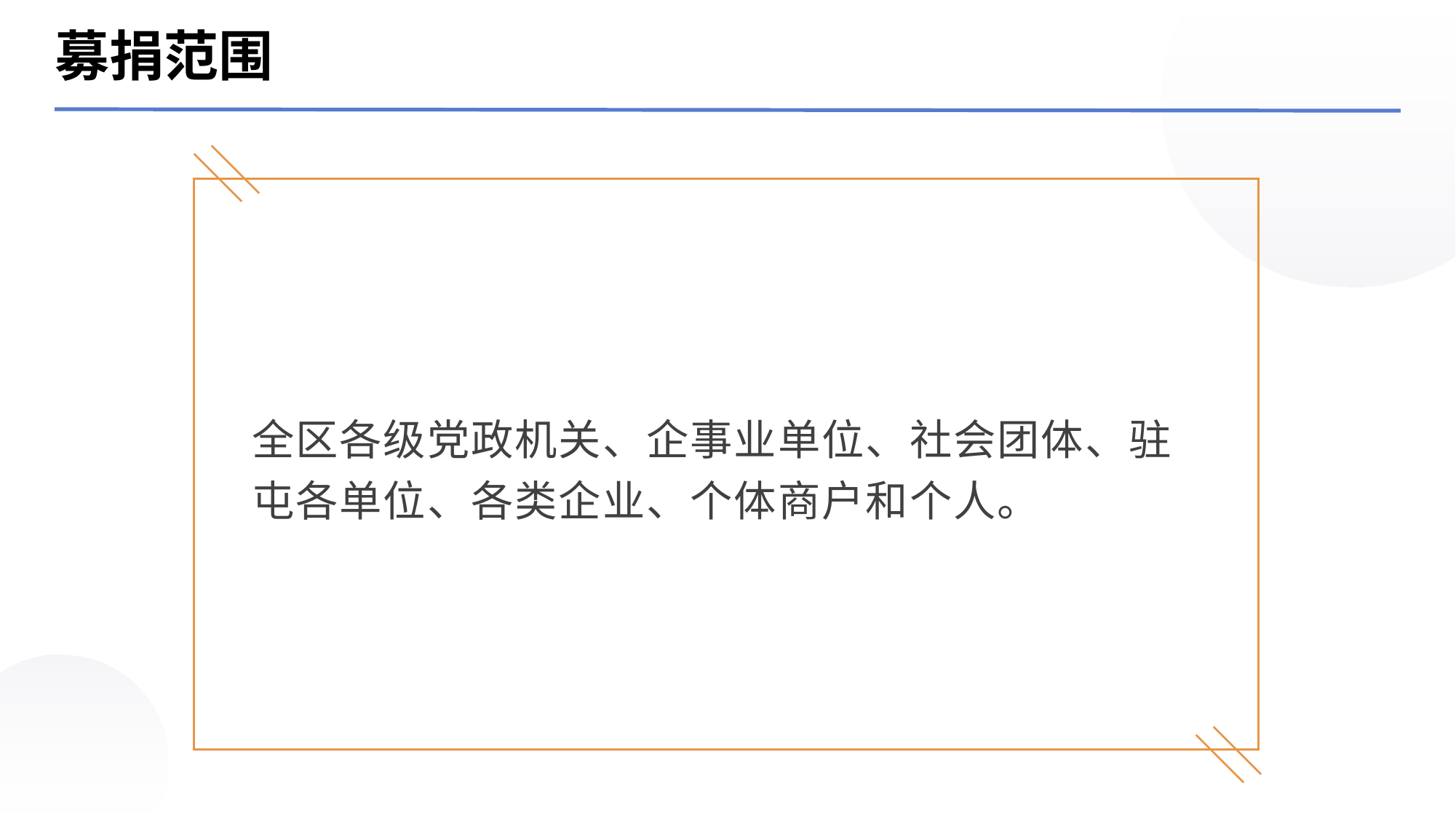

募捐范围

全区各级党政机关、企事业单位、社会团体、驻屯各单位、各类企业、个体商户和个人。